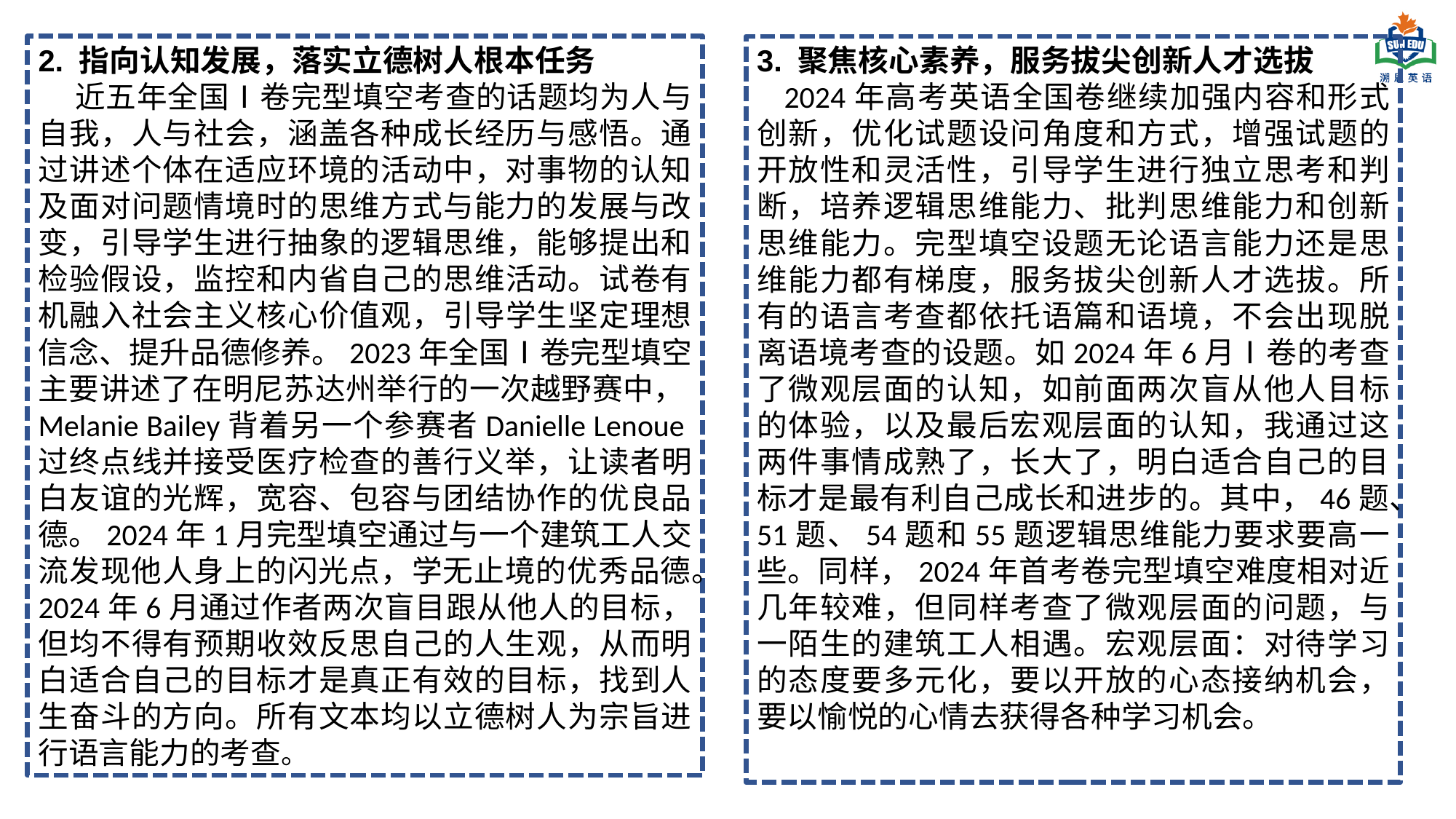

2. 指向认知发展，落实立德树人根本任务    近五年全国Ⅰ卷完型填空考查的话题均为人与自我，人与社会，涵盖各种成长经历与感悟。通过讲述个体在适应环境的活动中，对事物的认知及面对问题情境时的思维方式与能力的发展与改变，引导学生进行抽象的逻辑思维，能够提出和检验假设，监控和内省自己的思维活动。试卷有机融入社会主义核心价值观，引导学生坚定理想信念、提升品德修养。2023年全国Ⅰ卷完型填空主要讲述了在明尼苏达州举行的一次越野赛中，Melanie Bailey背着另一个参赛者Danielle Lenoue过终点线并接受医疗检查的善行义举，让读者明白友谊的光辉，宽容、包容与团结协作的优良品德。2024年1月完型填空通过与一个建筑工人交流发现他人身上的闪光点，学无止境的优秀品德。2024年6月通过作者两次盲目跟从他人的目标，但均不得有预期收效反思自己的人生观，从而明白适合自己的目标才是真正有效的目标，找到人生奋斗的方向。所有文本均以立德树人为宗旨进行语言能力的考查。
3. 聚焦核心素养，服务拔尖创新人才选拔   2024年高考英语全国卷继续加强内容和形式创新，优化试题设问角度和方式，增强试题的开放性和灵活性，引导学生进行独立思考和判断，培养逻辑思维能力、批判思维能力和创新思维能力。完型填空设题无论语言能力还是思维能力都有梯度，服务拔尖创新人才选拔。所有的语言考查都依托语篇和语境，不会出现脱离语境考查的设题。如2024年6月Ⅰ卷的考查了微观层面的认知，如前面两次盲从他人目标的体验，以及最后宏观层面的认知，我通过这两件事情成熟了，长大了，明白适合自己的目标才是最有利自己成长和进步的。其中，46题、51题、54题和55题逻辑思维能力要求要高一些。同样，2024年首考卷完型填空难度相对近几年较难，但同样考查了微观层面的问题，与一陌生的建筑工人相遇。宏观层面：对待学习的态度要多元化，要以开放的心态接纳机会，要以愉悦的心情去获得各种学习机会。